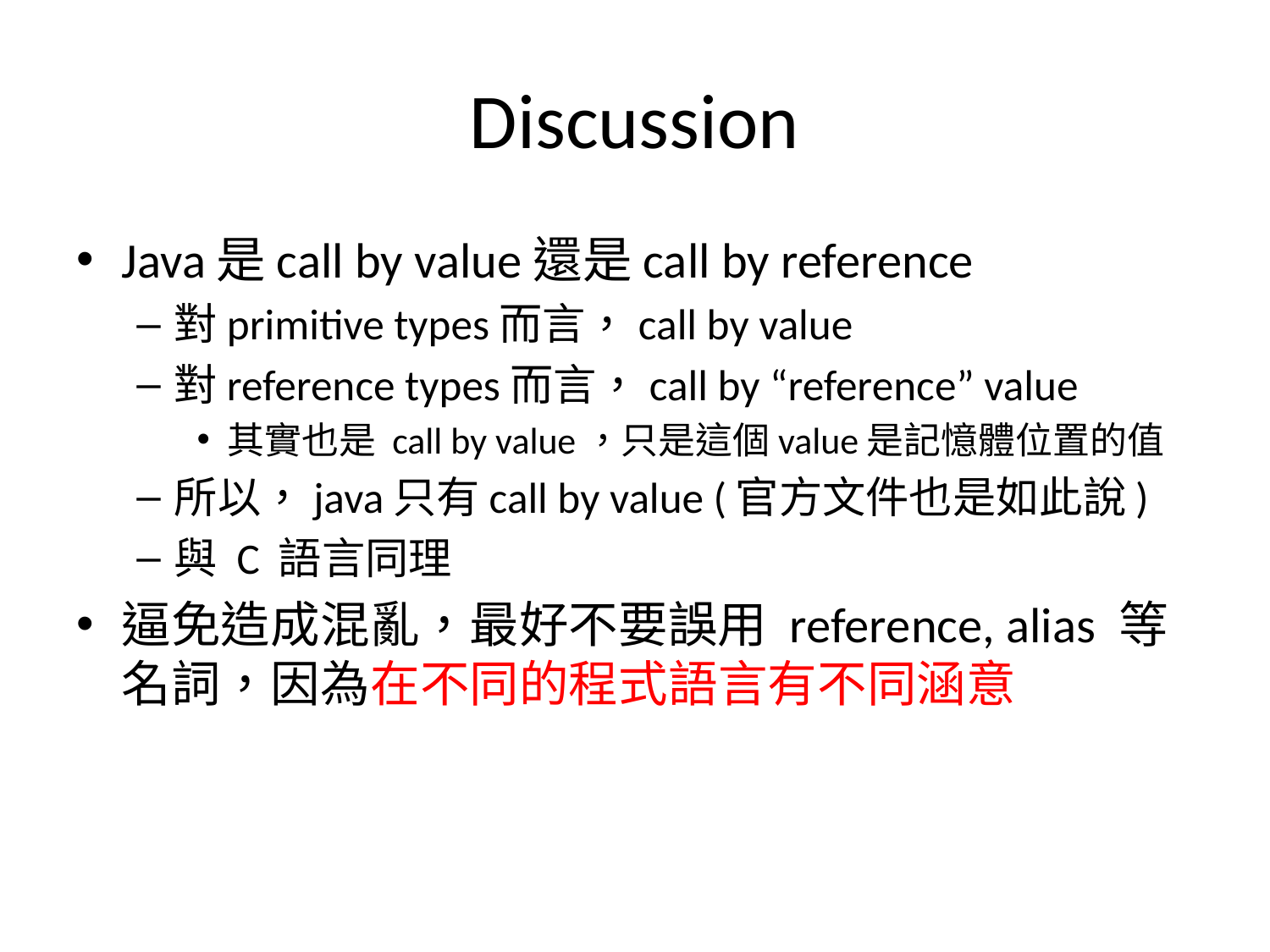

# Discussion
Java是call by value還是call by reference
對primitive types而言，call by value
對reference types而言，call by “reference” value
其實也是 call by value，只是這個value是記憶體位置的值
所以，java只有call by value (官方文件也是如此說)
與 C 語言同理
逼免造成混亂，最好不要誤用 reference, alias 等名詞，因為在不同的程式語言有不同涵意